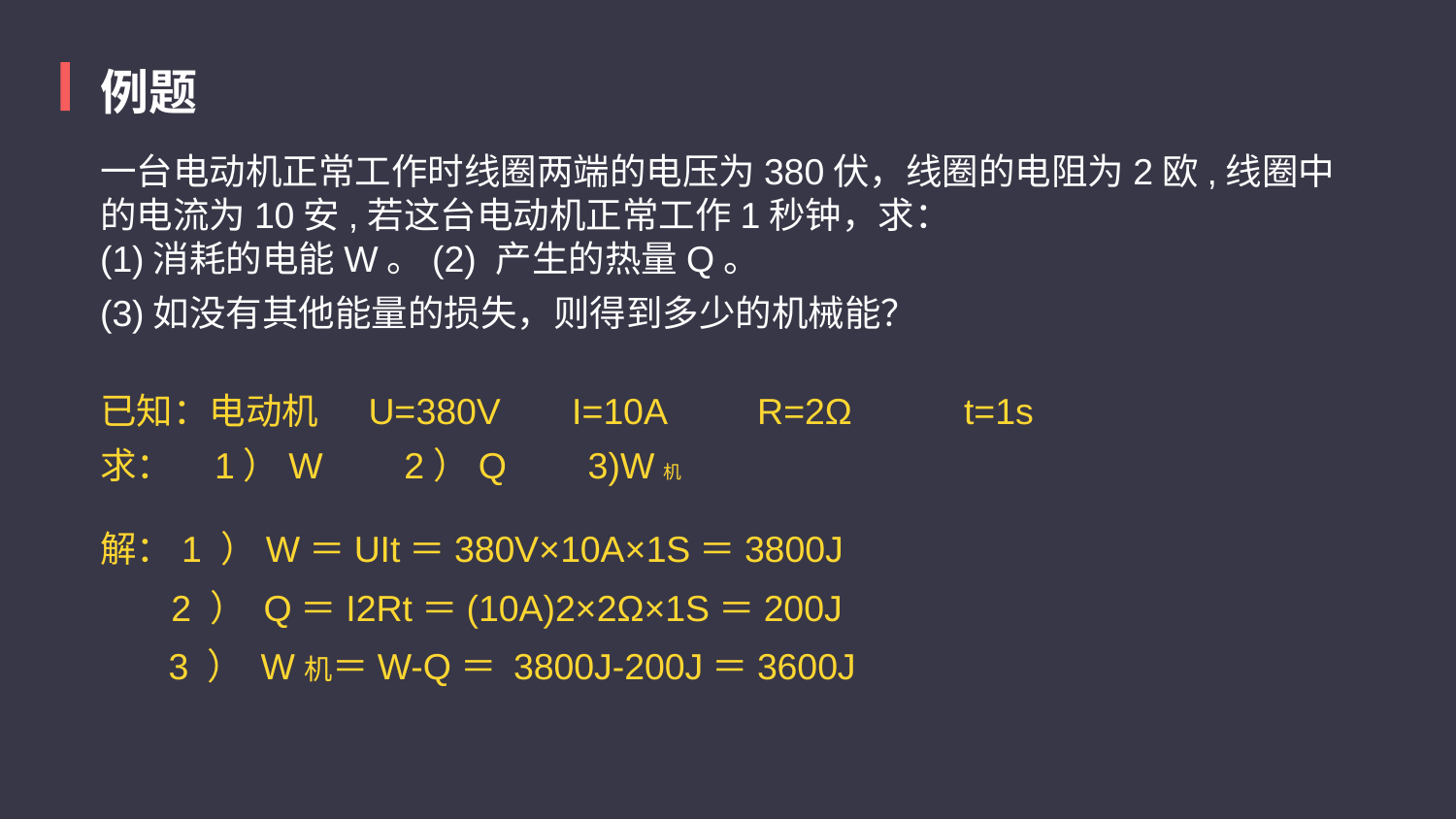

例题

一台电动机正常工作时线圈两端的电压为380伏，线圈的电阻为2欧,线圈中的电流为10安,若这台电动机正常工作1秒钟，求：
(1)消耗的电能W。(2) 产生的热量Q。
(3)如没有其他能量的损失，则得到多少的机械能？
已知：电动机     U=380V       I=10A         R=2Ω           t=1s
求：    1）W        2）Q        3)W机
解：1 ）W＝UIt＝380V×10A×1S＝3800J
2 ） Q＝I2Rt＝(10A)2×2Ω×1S＝200J
3 ） W机＝W-Q＝ 3800J-200J＝3600J